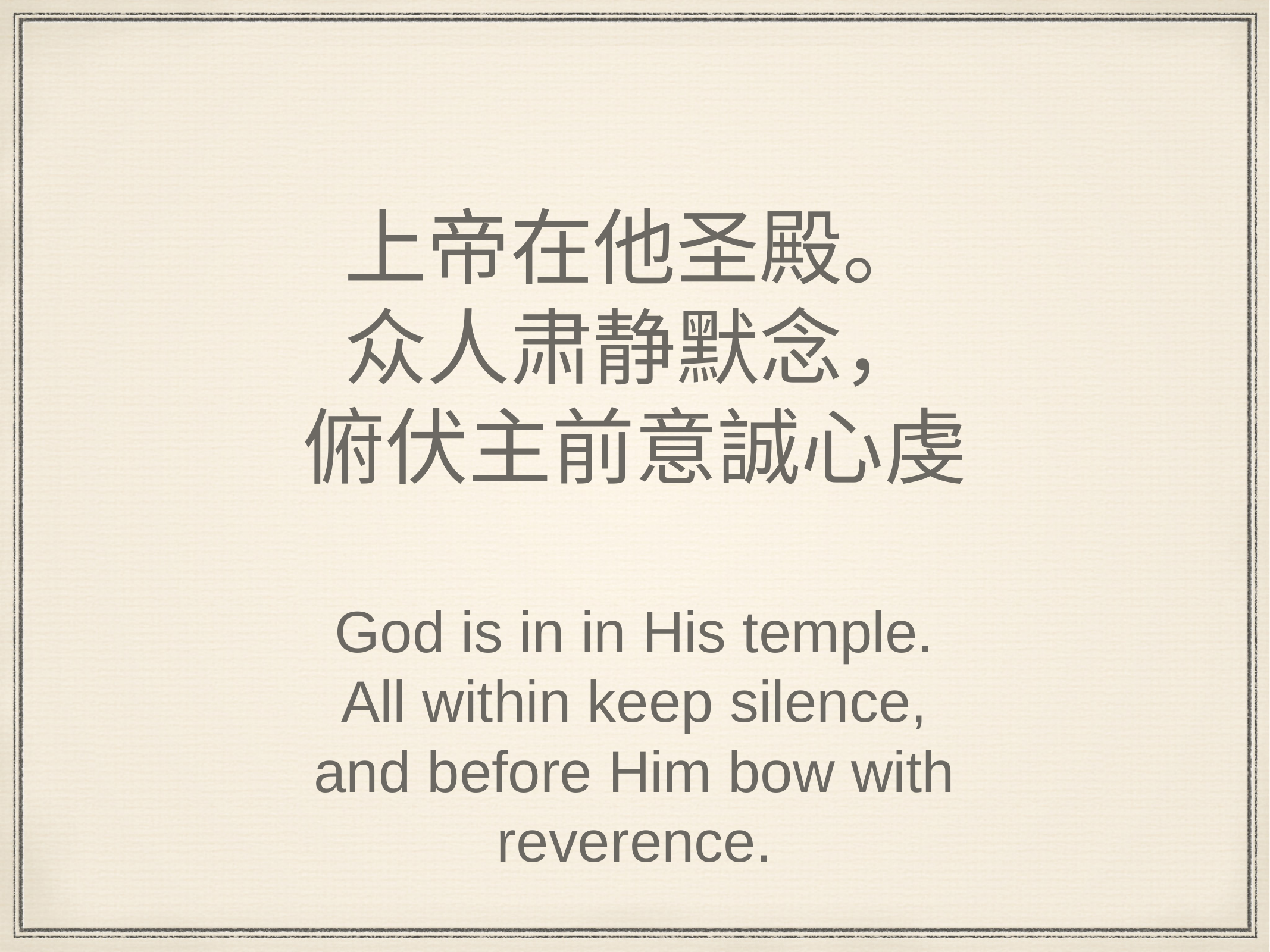

# 上帝在他圣殿。
众人肃静默念，
俯伏主前意誠心虔

God is in in His temple.
All within keep silence,
and before Him bow with reverence.